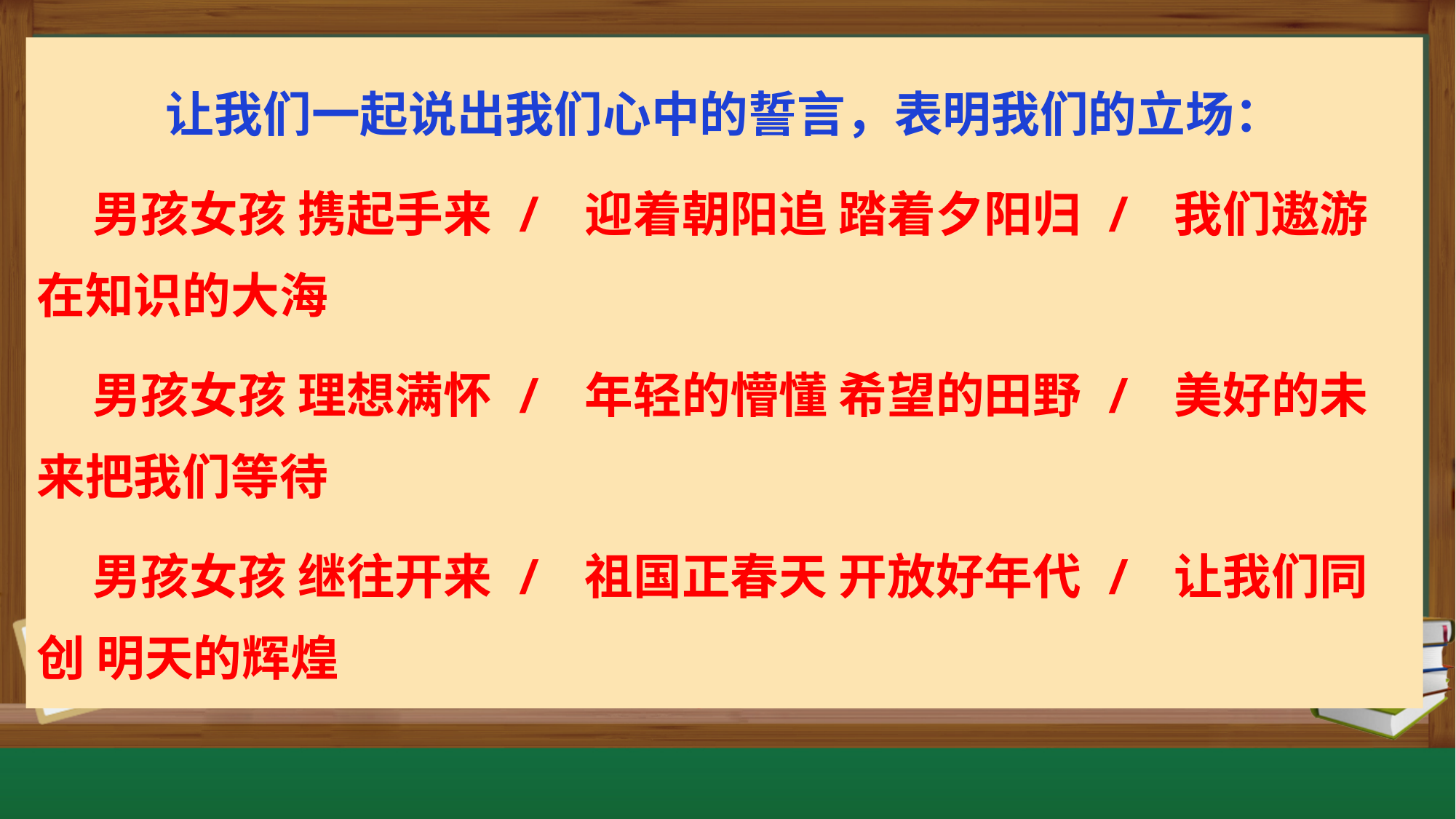

让我们一起说出我们心中的誓言，表明我们的立场：
    男孩女孩 携起手来 / 迎着朝阳追 踏着夕阳归 / 我们遨游在知识的大海
    男孩女孩 理想满怀 / 年轻的懵懂 希望的田野 / 美好的未来把我们等待
    男孩女孩 继往开来 / 祖国正春天 开放好年代 / 让我们同创 明天的辉煌